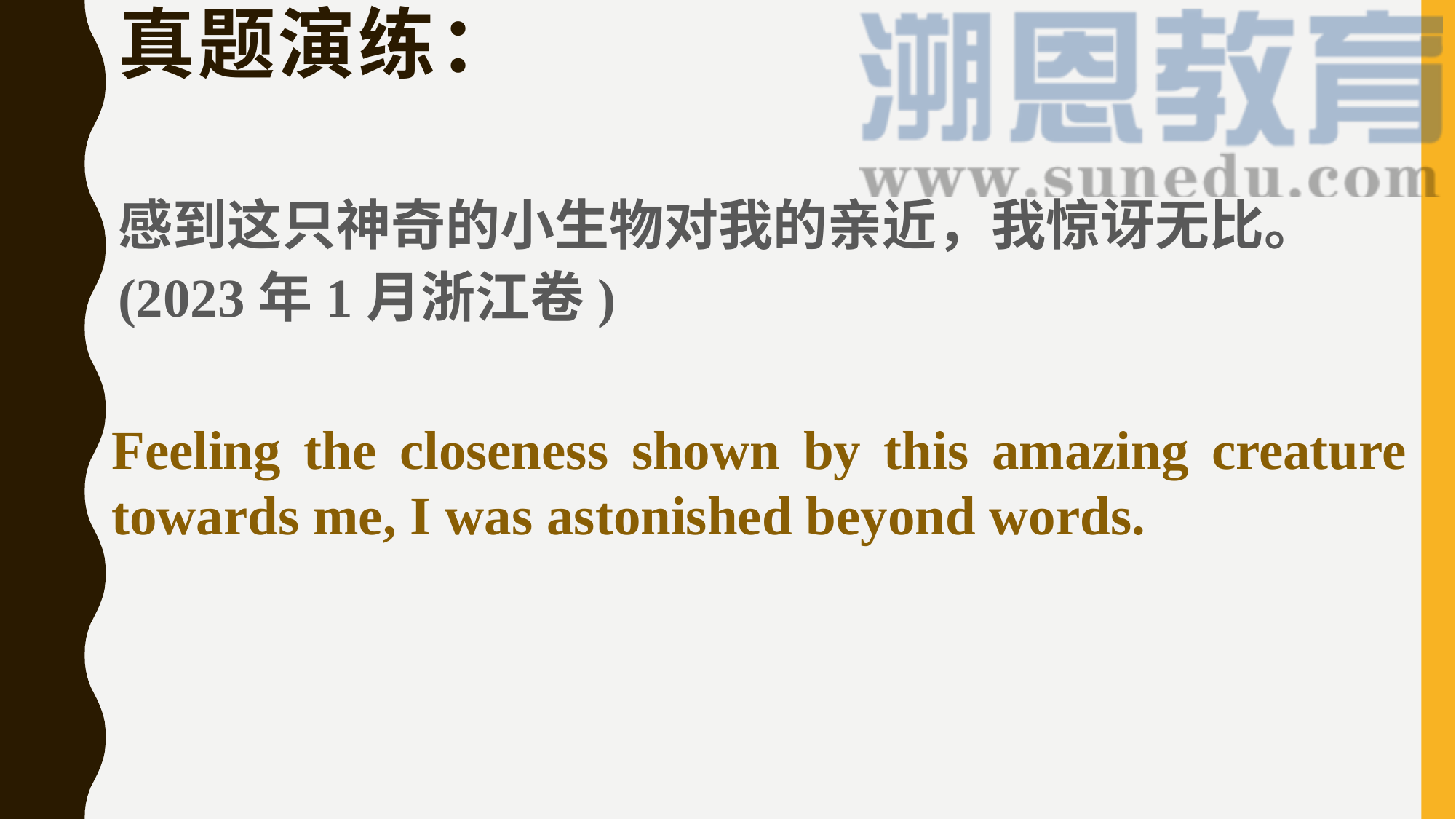

# 真题演练：
感到这只神奇的小生物对我的亲近，我惊讶无比。(2023年1月浙江卷)
Feeling the closeness shown by this amazing creature towards me, I was astonished beyond words.